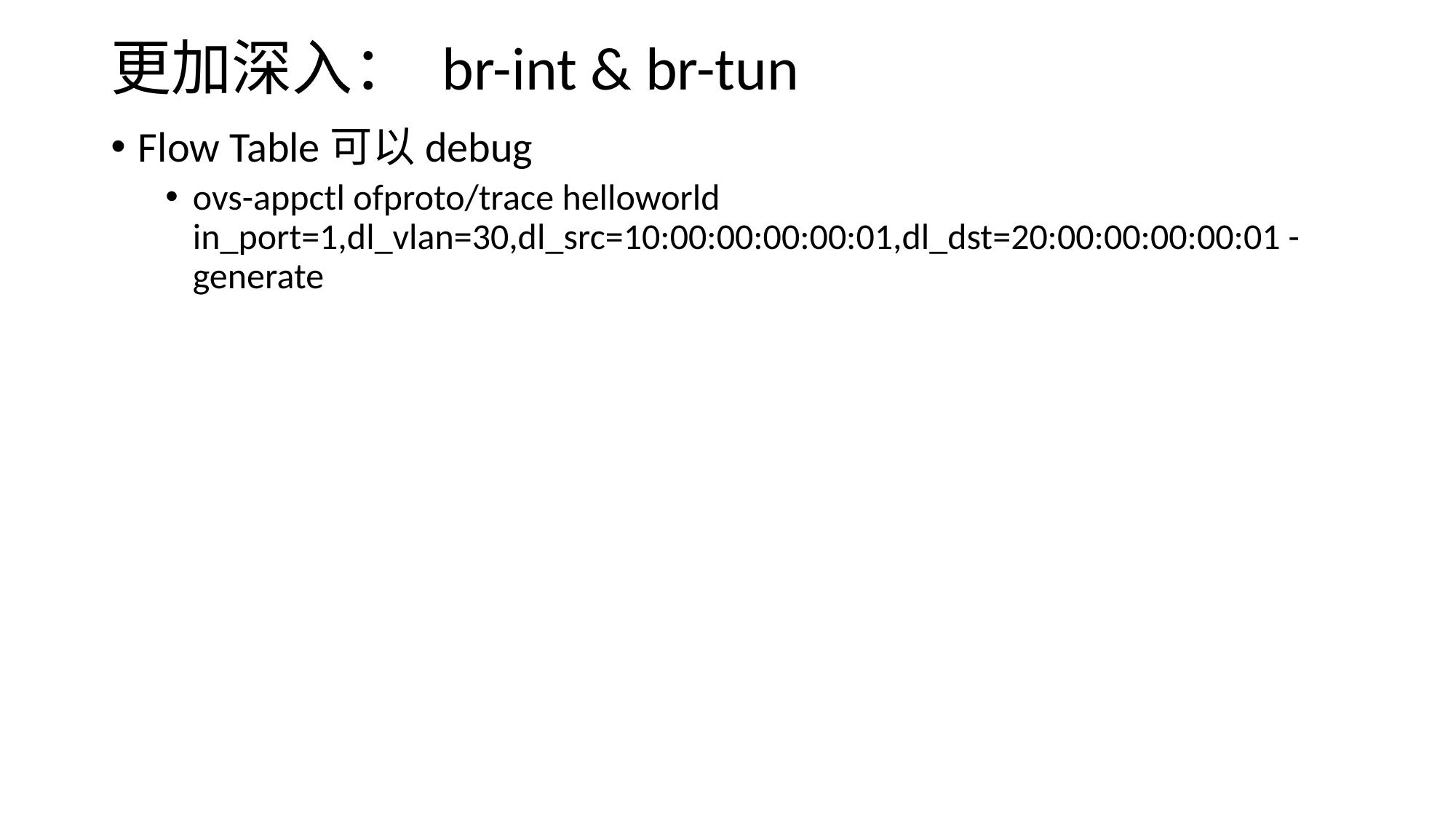

# 更加深入： br-int & br-tun
Flow Table可以debug
ovs-appctl ofproto/trace helloworld in_port=1,dl_vlan=30,dl_src=10:00:00:00:00:01,dl_dst=20:00:00:00:00:01 -generate